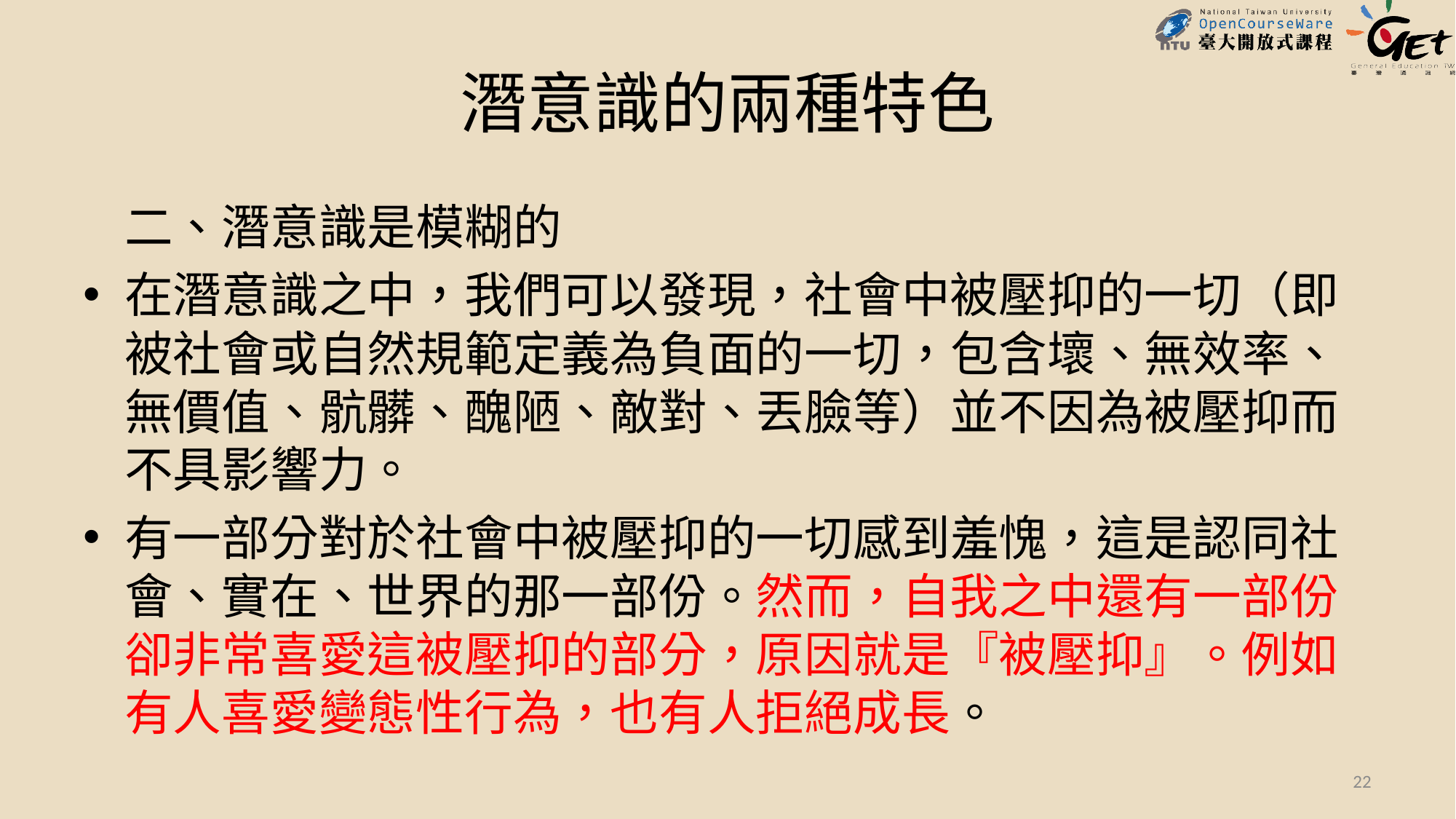

# 潛意識的兩種特色
	二、潛意識是模糊的
在潛意識之中，我們可以發現，社會中被壓抑的一切（即被社會或自然規範定義為負面的一切，包含壞、無效率、無價值、骯髒、醜陋、敵對、丟臉等）並不因為被壓抑而不具影響力。
有一部分對於社會中被壓抑的一切感到羞愧，這是認同社會、實在、世界的那一部份。然而，自我之中還有一部份卻非常喜愛這被壓抑的部分，原因就是『被壓抑』。例如有人喜愛變態性行為，也有人拒絕成長。
22